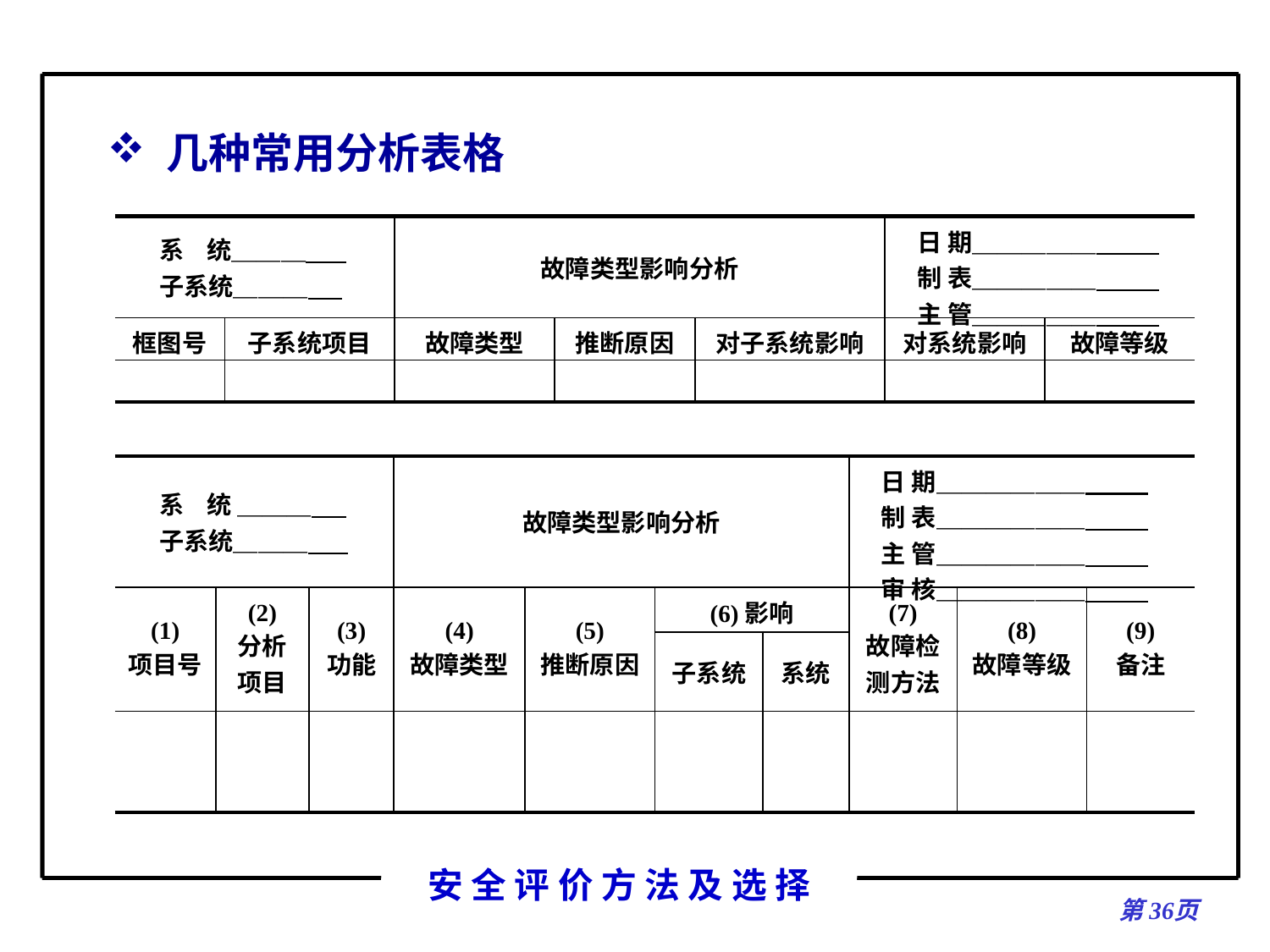

几种常用分析表格
| 系 统＿＿＿ 子系统＿＿＿ |  | 故障类型影响分析 |  |  | 日 期＿＿＿＿＿ 制 表＿＿＿＿＿ 主 管＿＿＿＿＿ |  |
| --- | --- | --- | --- | --- | --- | --- |
| 框图号 | 子系统项目 | 故障类型 | 推断原因 | 对子系统影响 | 对系统影响 | 故障等级 |
|  |  |  |  |  |  |  |
| 系 统 ＿＿＿ 子系统＿＿＿ |  |  | 故障类型影响分析 |  |  |  | 日 期＿＿＿＿＿＿ 制 表＿＿＿＿＿＿ 主 管＿＿＿＿＿＿ 审 核＿＿＿＿＿＿ |  |  |
| --- | --- | --- | --- | --- | --- | --- | --- | --- | --- |
| (1) 项目号 | (2) 分析项目 | (3) 功能 | (4) 故障类型 | (5) 推断原因 | (6)影响 |  | (7) 故障检测方法 | (8) 故障等级 | (9) 备注 |
|  |  |  |  |  | 子系统 | 系统 |  |  |  |
|  |  |  |  |  |  |  |  |  |  |

第36页